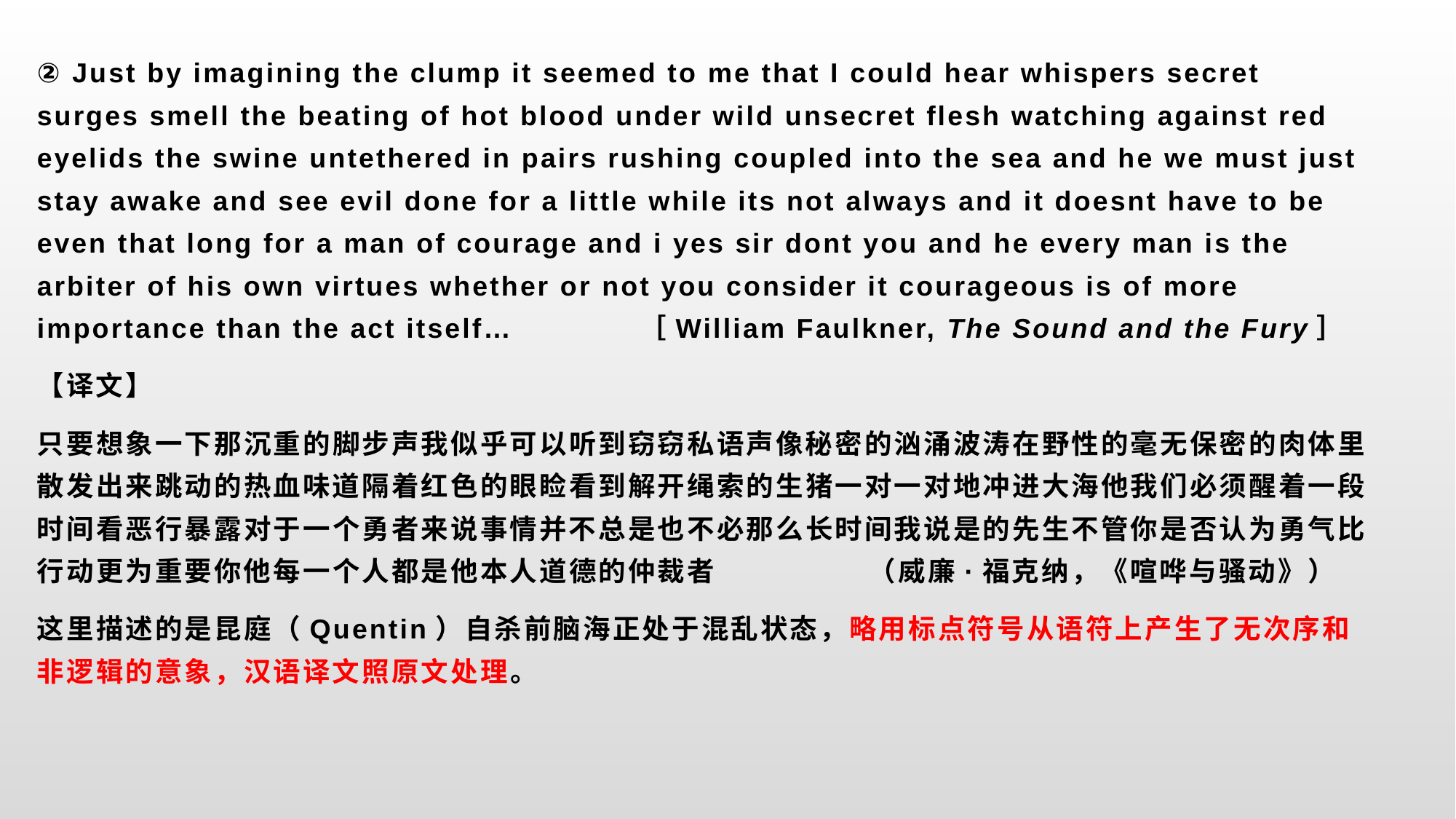

② Just by imagining the clump it seemed to me that I could hear whispers secret surges smell the beating of hot blood under wild unsecret flesh watching against red eyelids the swine untethered in pairs rushing coupled into the sea and he we must just stay awake and see evil done for a little while its not always and it doesnt have to be even that long for a man of courage and i yes sir dont you and he every man is the arbiter of his own virtues whether or not you consider it courageous is of more importance than the act itself…            ［William Faulkner, The Sound and the Fury］
【译文】
只要想象一下那沉重的脚步声我似乎可以听到窃窃私语声像秘密的汹涌波涛在野性的毫无保密的肉体里散发出来跳动的热血味道隔着红色的眼睑看到解开绳索的生猪一对一对地冲进大海他我们必须醒着一段时间看恶行暴露对于一个勇者来说事情并不总是也不必那么长时间我说是的先生不管你是否认为勇气比行动更为重要你他每一个人都是他本人道德的仲裁者                  （威廉·福克纳，《喧哗与骚动》）
这里描述的是昆庭（Quentin）自杀前脑海正处于混乱状态，略用标点符号从语符上产生了无次序和非逻辑的意象，汉语译文照原文处理。
#